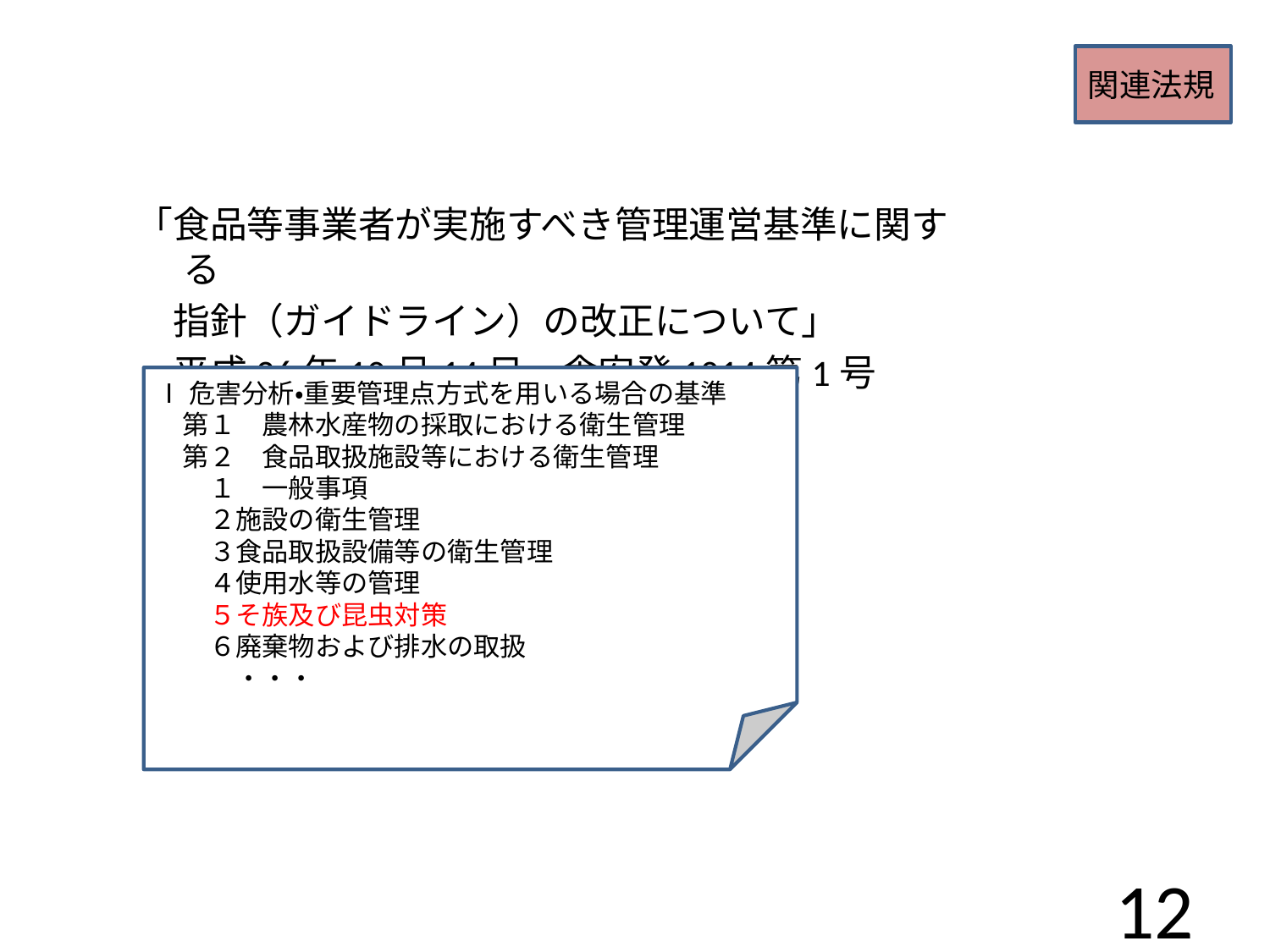

関連法規
「食品等事業者が実施すべき管理運営基準に関する
　指針（ガイドライン）の改正について」
　平成26年10月14日　食安発1014第1号
Ⅰ危害分析・重要管理点方式を用いる場合の基準
　第１　農林水産物の採取における衛生管理
　第２　食品取扱施設等における衛生管理
　　１　一般事項
　　２施設の衛生管理
　　３食品取扱設備等の衛生管理
　　４使用水等の管理
　　５そ族及び昆虫対策
　　６廃棄物および排水の取扱
　　　・・・
12